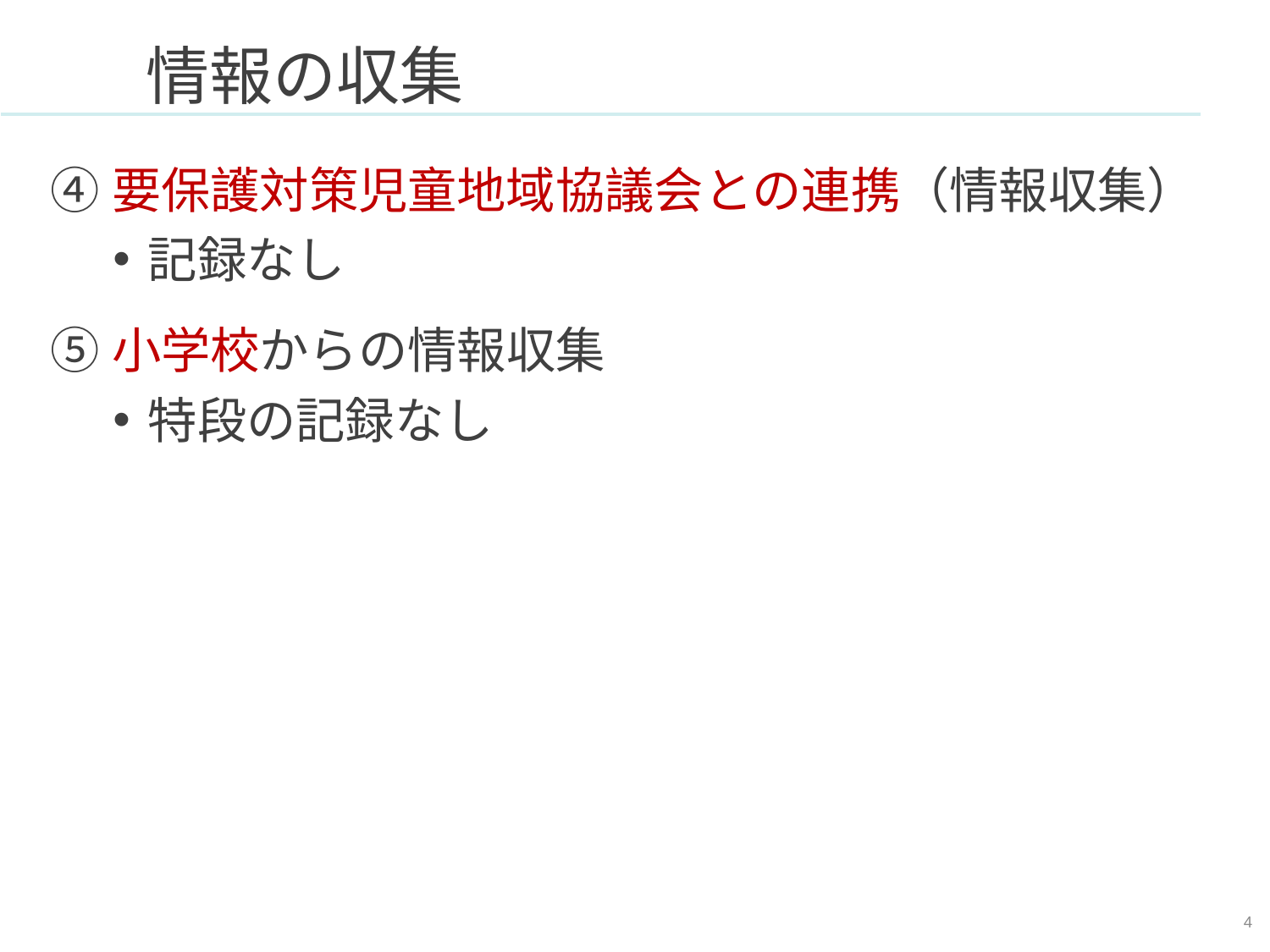

# 情報の収集
④要保護対策児童地域協議会との連携（情報収集）
記録なし
⑤小学校からの情報収集
特段の記録なし

4